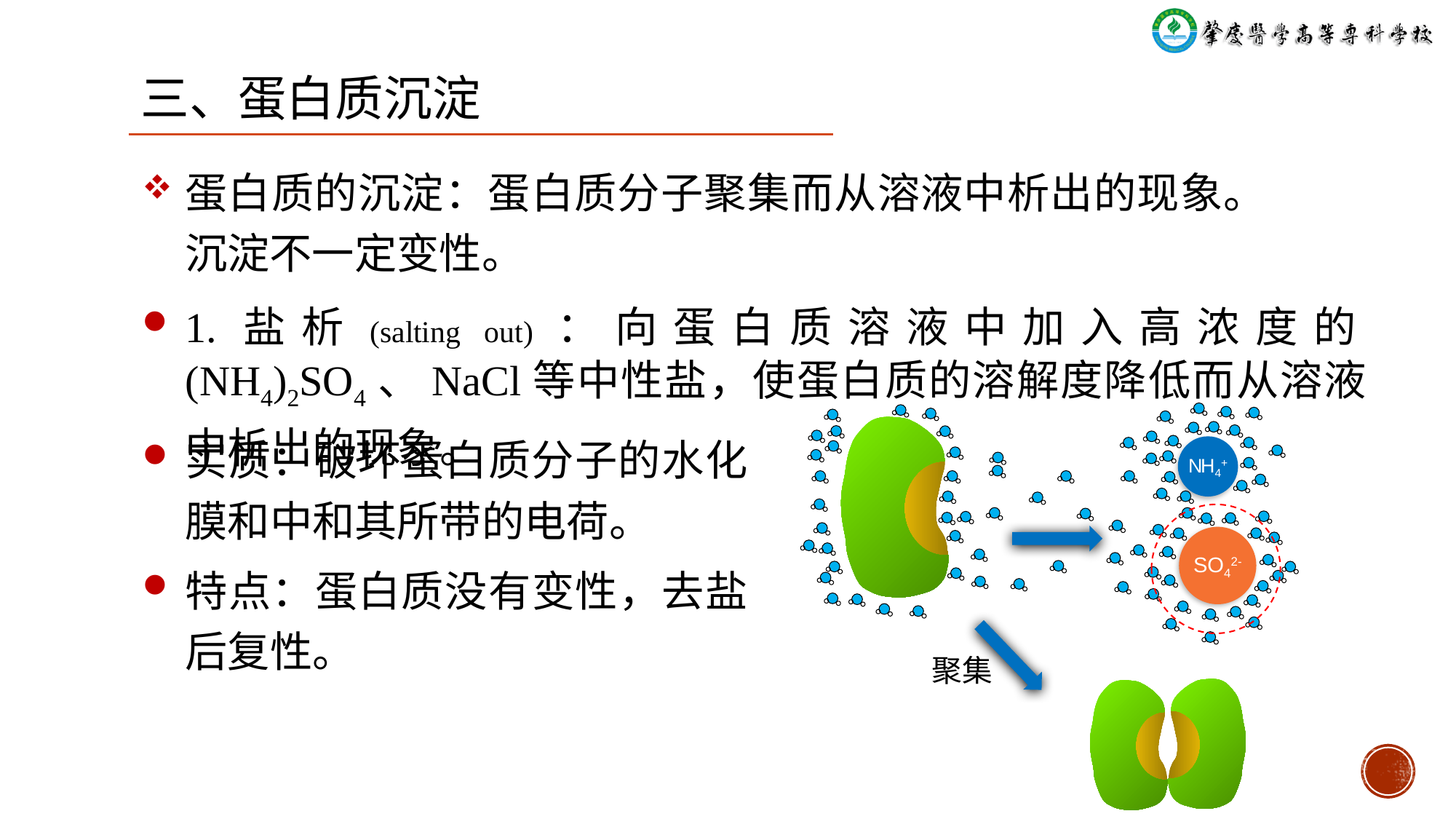

三、蛋白质沉淀
蛋白质的沉淀：蛋白质分子聚集而从溶液中析出的现象。沉淀不一定变性。
1.盐析(salting out)：向蛋白质溶液中加入高浓度的(NH4)2SO4、NaCl等中性盐，使蛋白质的溶解度降低而从溶液中析出的现象。

NH4+

SO42-

聚集

实质：破坏蛋白质分子的水化膜和中和其所带的电荷。
特点：蛋白质没有变性，去盐后复性。